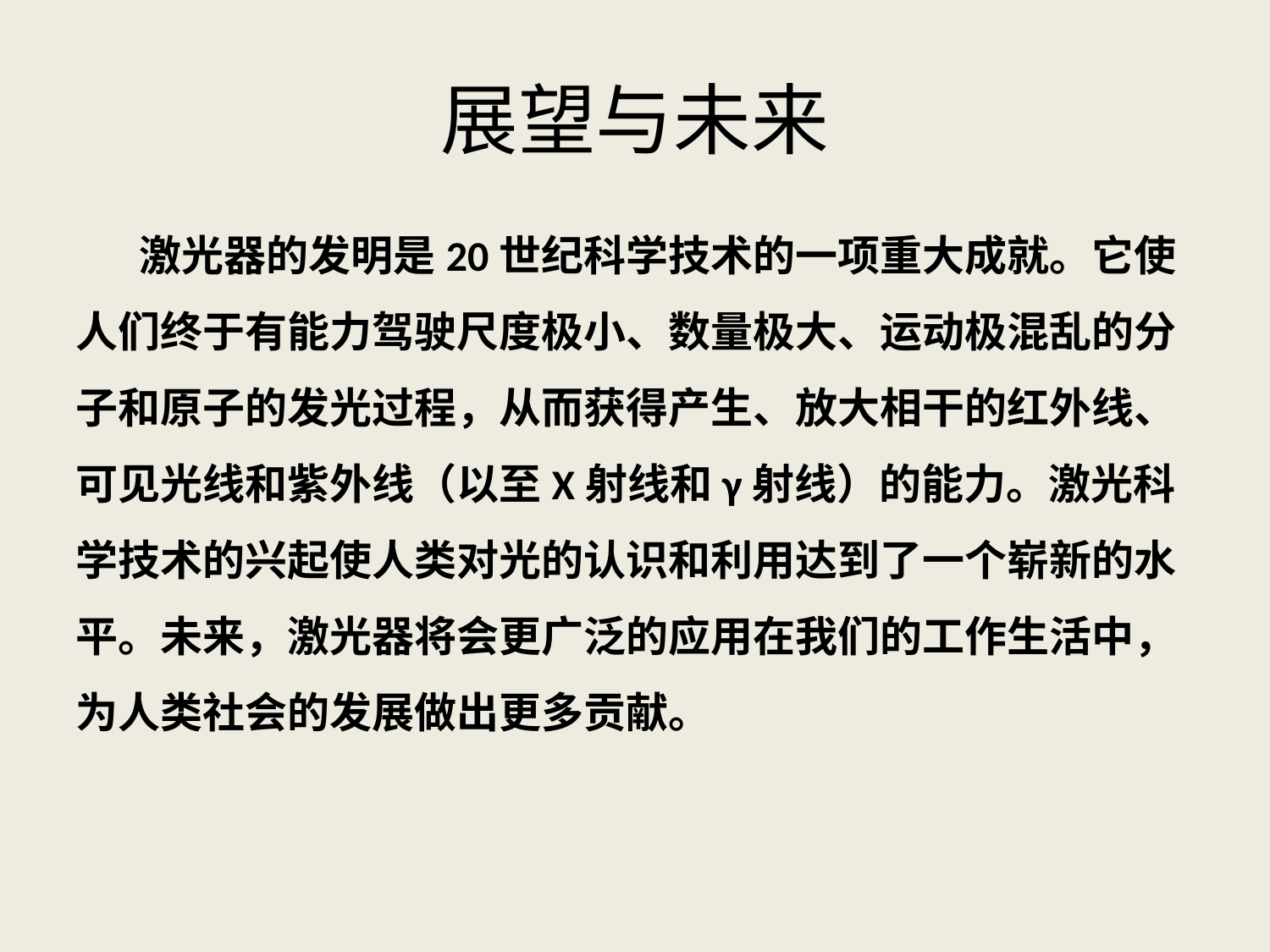

# 展望与未来
激光器的发明是20世纪科学技术的一项重大成就。它使人们终于有能力驾驶尺度极小、数量极大、运动极混乱的分子和原子的发光过程，从而获得产生、放大相干的红外线、可见光线和紫外线（以至X射线和γ射线）的能力。激光科学技术的兴起使人类对光的认识和利用达到了一个崭新的水平。未来，激光器将会更广泛的应用在我们的工作生活中，为人类社会的发展做出更多贡献。